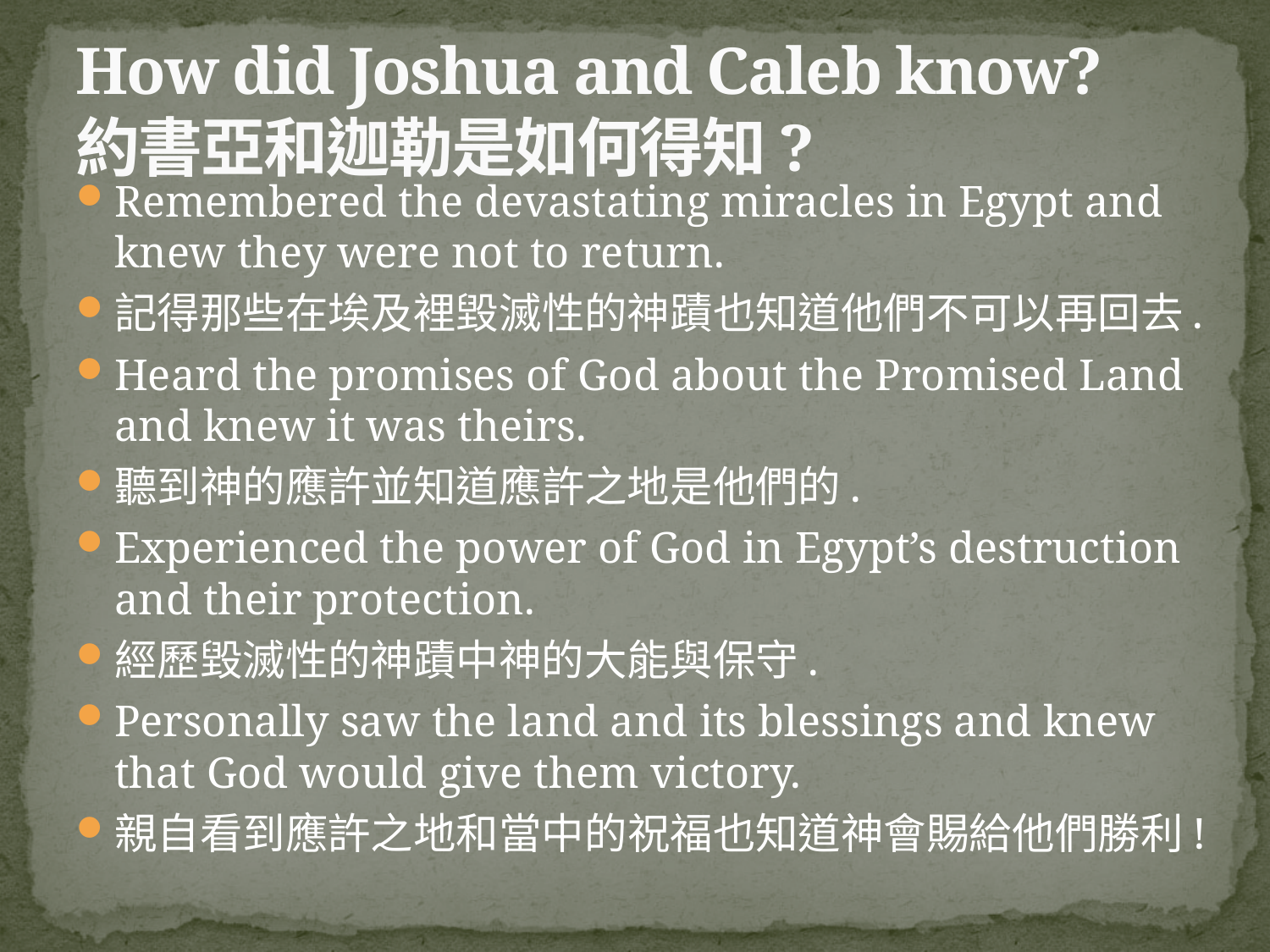

# How did Joshua and Caleb know? 約書亞和迦勒是如何得知?
Remembered the devastating miracles in Egypt and knew they were not to return.
記得那些在埃及裡毀滅性的神蹟也知道他們不可以再回去.
Heard the promises of God about the Promised Land and knew it was theirs.
聽到神的應許並知道應許之地是他們的.
Experienced the power of God in Egypt’s destruction and their protection.
經歷毀滅性的神蹟中神的大能與保守.
Personally saw the land and its blessings and knew that God would give them victory.
親自看到應許之地和當中的祝福也知道神會賜給他們勝利!